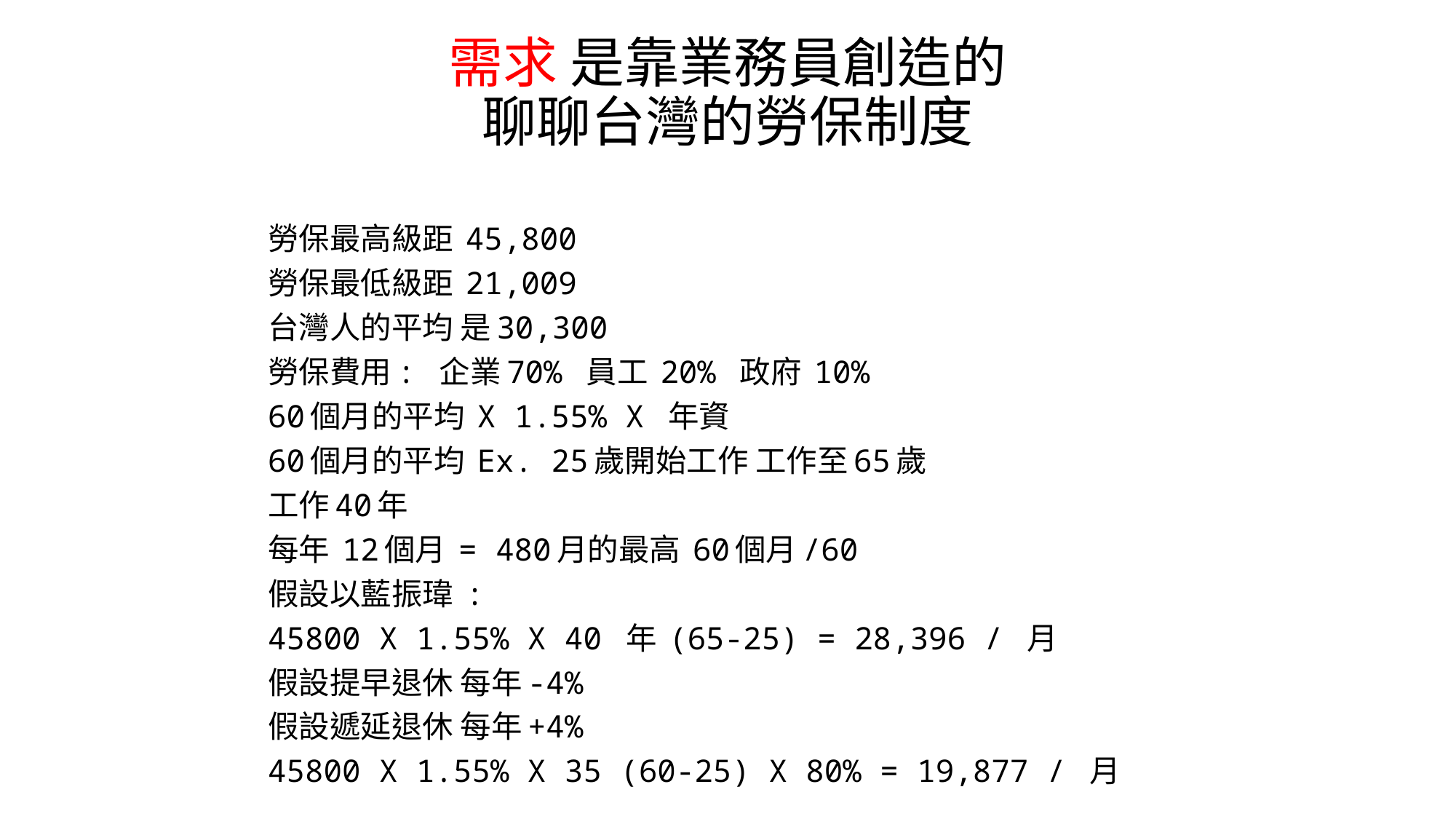

# 需求 是靠業務員創造的 聊聊台灣的勞保制度
勞保最高級距 45,800
勞保最低級距 21,009
台灣人的平均 是30,300
勞保費用: 企業70% 員工 20% 政府 10%
60個月的平均 X 1.55% X 年資
60個月的平均 Ex. 25歲開始工作 工作至65歲
工作40年
每年 12個月 = 480月的最高 60個月/60
假設以藍振瑋 :
45800 X 1.55% X 40 年 (65-25) = 28,396 / 月
假設提早退休 每年-4%
假設遞延退休 每年+4%
45800 X 1.55% X 35 (60-25) X 80% = 19,877 / 月